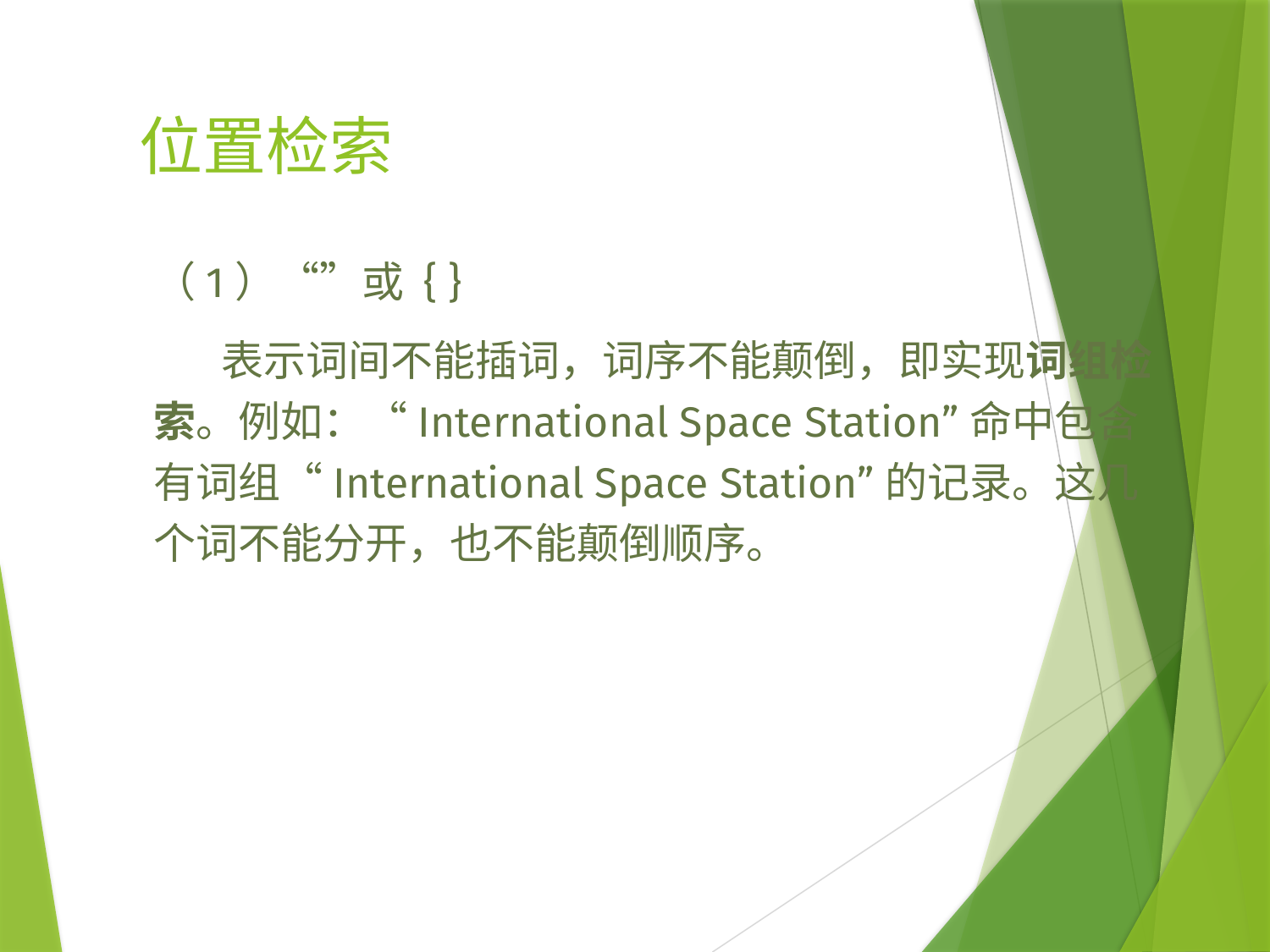

# 位置检索
（1）“”或 { }
      表示词间不能插词，词序不能颠倒，即实现词组检索。例如：“International Space Station”命中包含有词组“International Space Station”的记录。这几个词不能分开，也不能颠倒顺序。